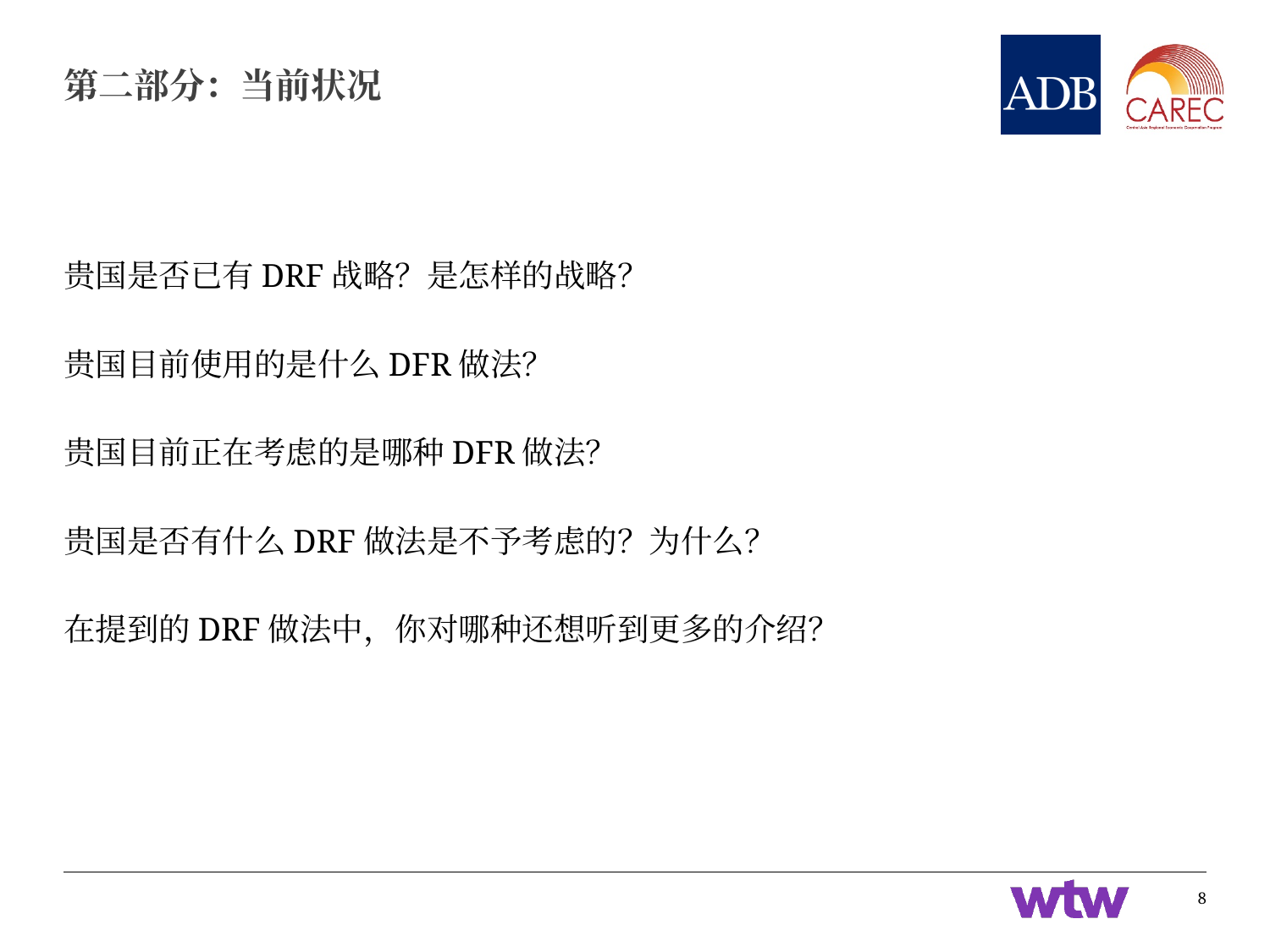

# 第二部分：当前状况

贵国是否已有DRF战略？是怎样的战略？

贵国目前使用的是什么DFR做法？

贵国目前正在考虑的是哪种DFR做法？

贵国是否有什么DRF做法是不予考虑的？为什么？

在提到的DRF做法中，你对哪种还想听到更多的介绍？
8